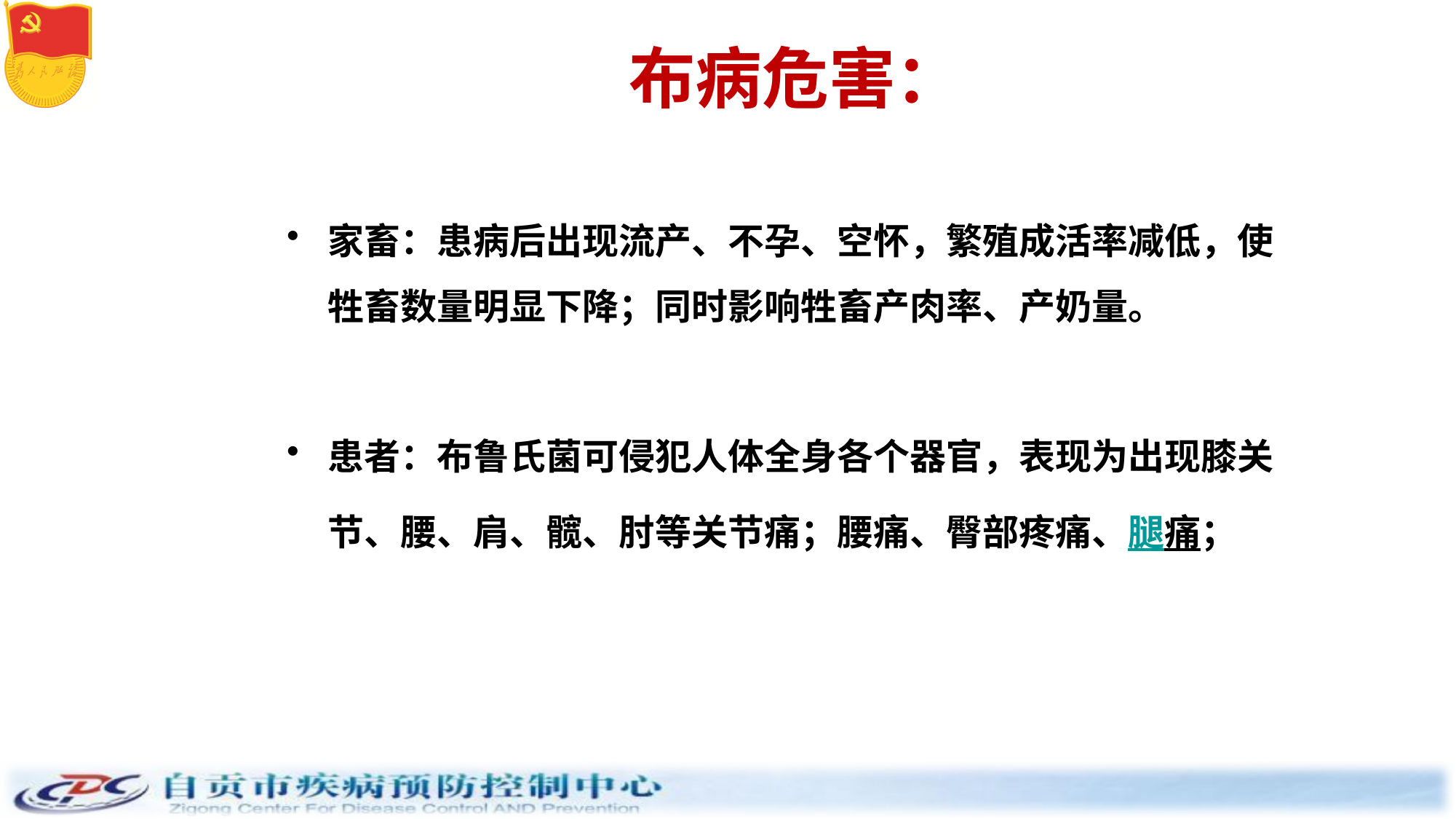

# 布病危害：
家畜：患病后出现流产、不孕、空怀，繁殖成活率减低，使牲畜数量明显下降；同时影响牲畜产肉率、产奶量。

患者：布鲁氏菌可侵犯人体全身各个器官，表现为出现膝关节、腰、肩、髋、肘等关节痛；腰痛、臀部疼痛、腿痛；